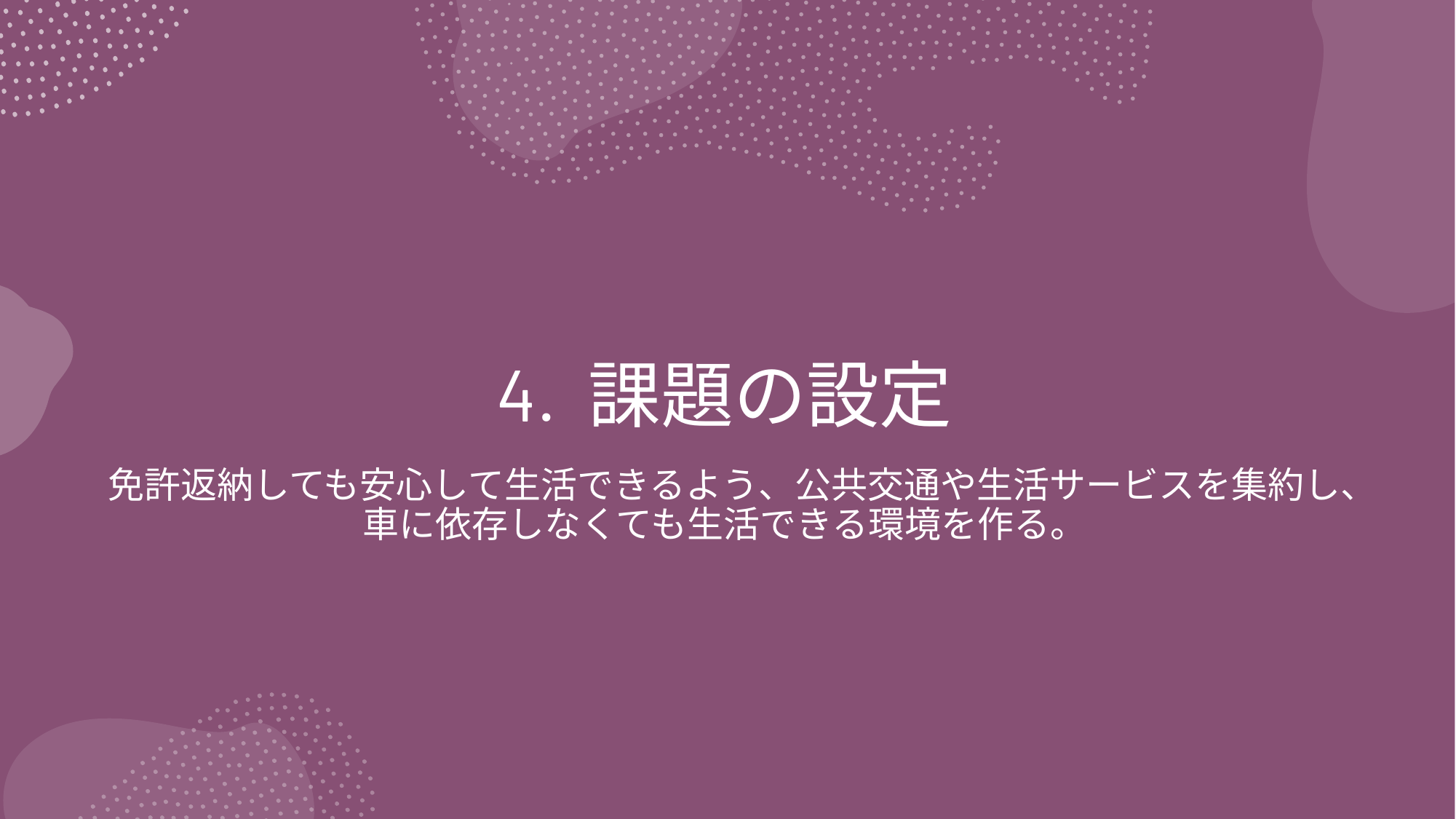

# 4. 課題の設定
免許返納しても安心して生活できるよう、公共交通や生活サービスを集約し、車に依存しなくても生活できる環境を作る。